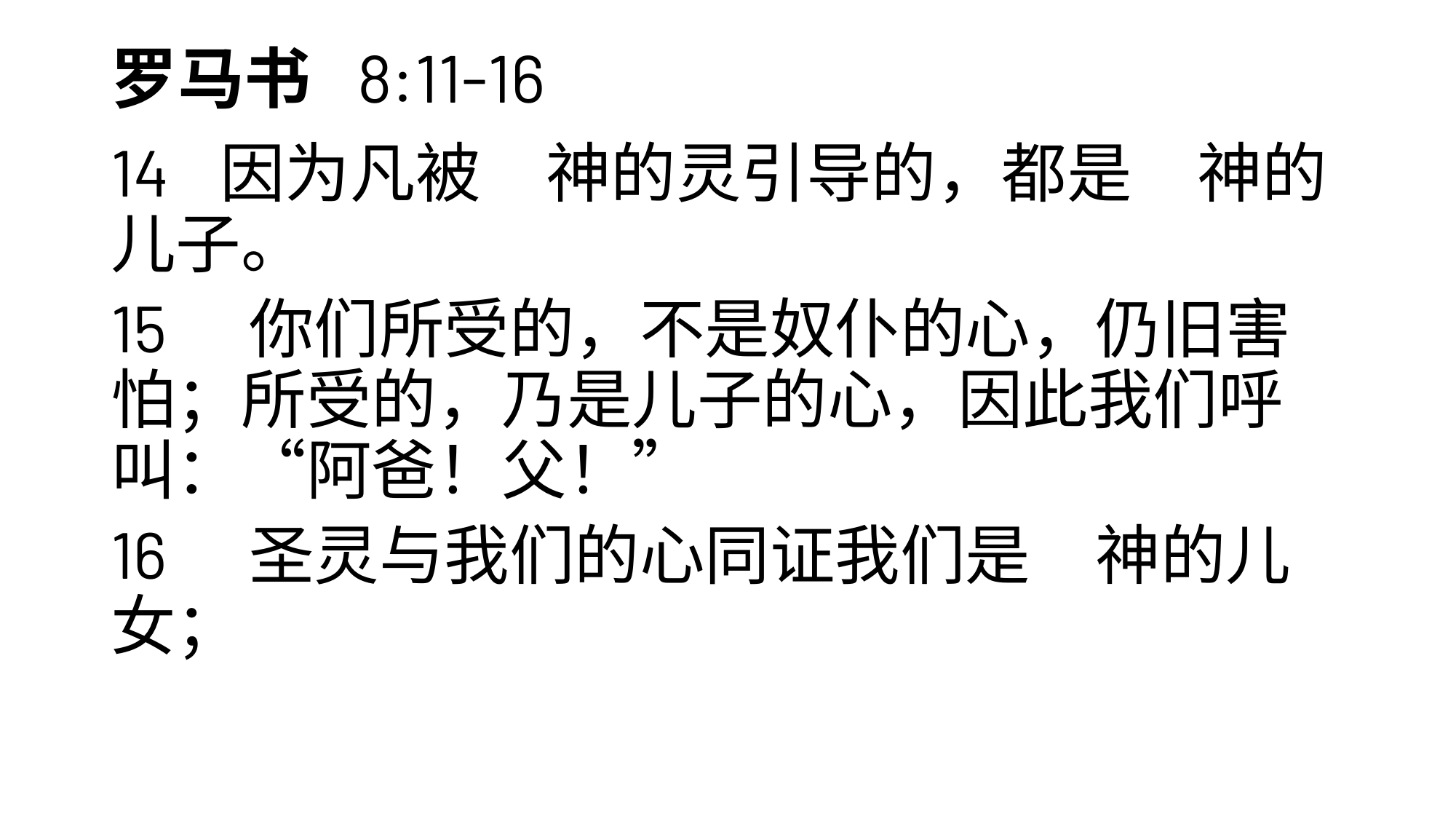

# 罗马书  8:11-16
14	因为凡被　神的灵引导的，都是　神的儿子。
15	 你们所受的，不是奴仆的心，仍旧害怕；所受的，乃是儿子的心，因此我们呼叫：“阿爸！父！”
16	 圣灵与我们的心同证我们是　神的儿女；